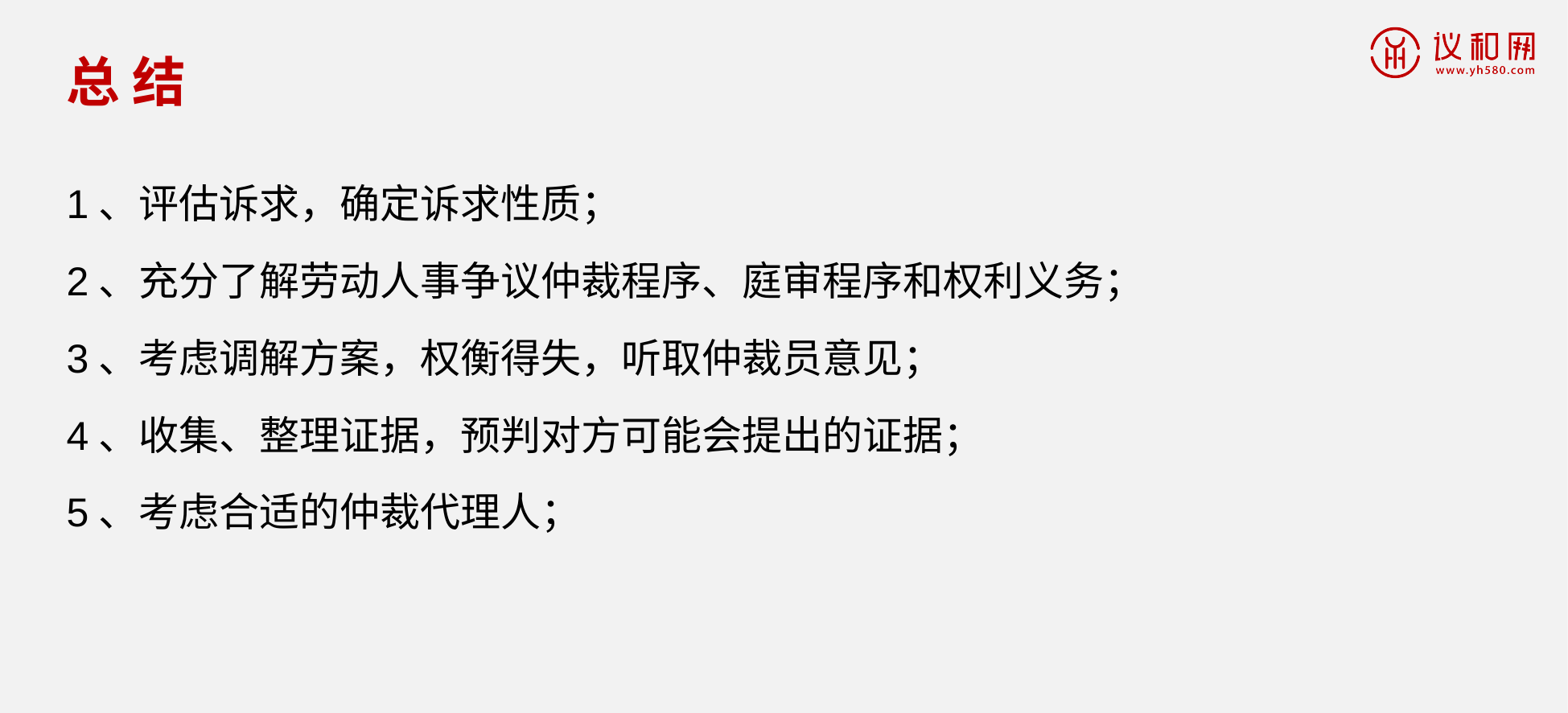

总 结

1、评估诉求，确定诉求性质；
2、充分了解劳动人事争议仲裁程序、庭审程序和权利义务；
3、考虑调解方案，权衡得失，听取仲裁员意见；
4、收集、整理证据，预判对方可能会提出的证据；
5、考虑合适的仲裁代理人；